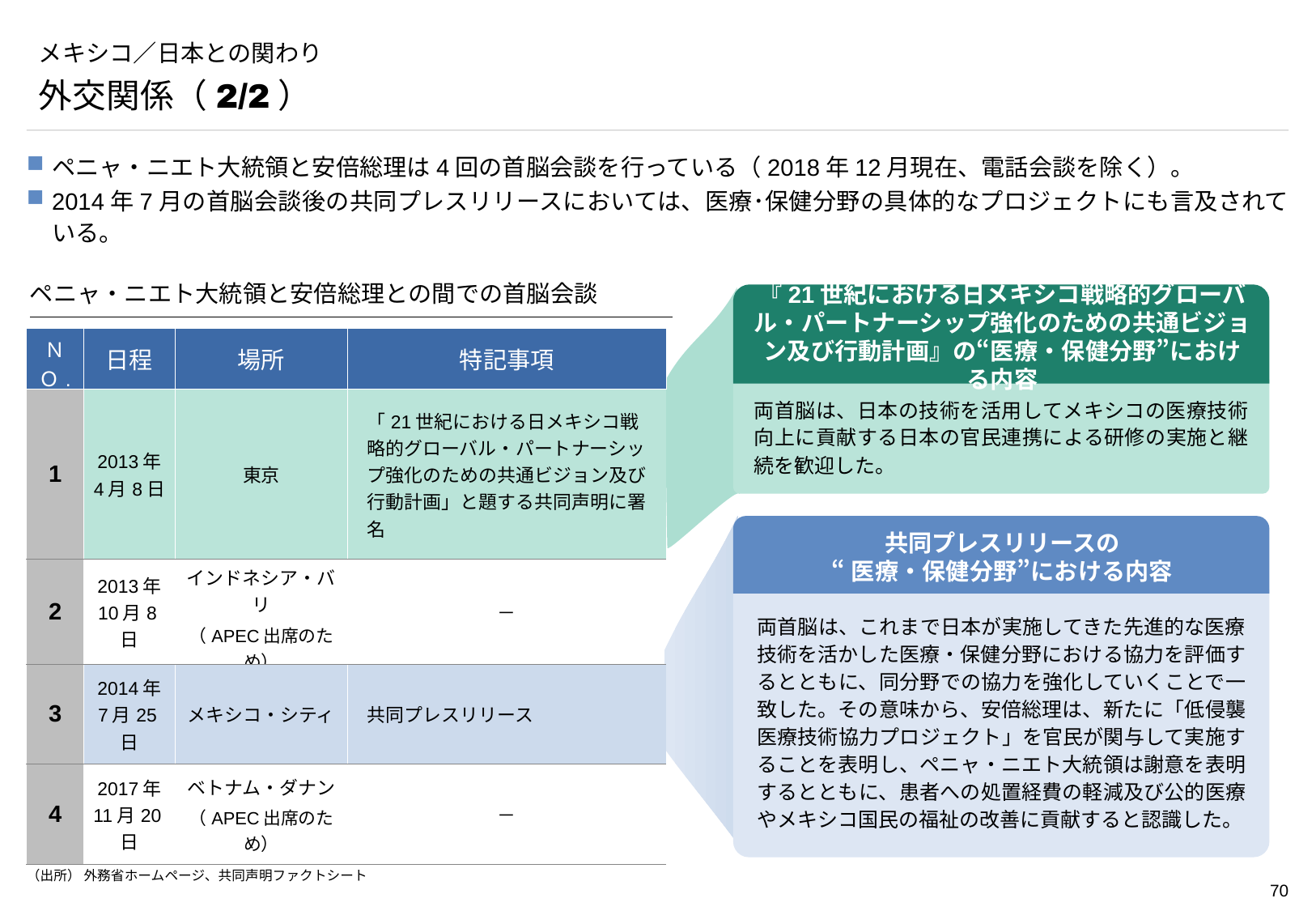

# メキシコ／日本との関わり
外交関係（2/2）
ペニャ・ニエト大統領と安倍総理は4回の首脳会談を行っている（2018年12月現在、電話会談を除く）。
2014年7月の首脳会談後の共同プレスリリースにおいては、医療･保健分野の具体的なプロジェクトにも言及されている。
ペニャ・ニエト大統領と安倍総理との間での首脳会談
『21世紀における日メキシコ戦略的グローバル・パートナーシップ強化のための共通ビジョン及び行動計画』の“医療・保健分野”における内容

| ＮＯ. | 日程 | 場所 | 特記事項 |
| --- | --- | --- | --- |
| 1 | 2013年 4月8日 | 東京 | 「21世紀における日メキシコ戦略的グローバル・パートナーシップ強化のための共通ビジョン及び行動計画」と題する共同声明に署名 |
| 2 | 2013年 10月8日 | インドネシア・バリ （APEC出席のため） | － |
| 3 | 2014年 7月25日 | メキシコ・シティ | 共同プレスリリース |
| 4 | 2017年 11月20日 | ベトナム・ダナン （APEC出席のため） | － |
両首脳は、日本の技術を活用してメキシコの医療技術向上に貢献する日本の官民連携による研修の実施と継続を歓迎した。

共同プレスリリースの
“医療・保健分野”における内容
両首脳は、これまで日本が実施してきた先進的な医療技術を活かした医療・保健分野における協力を評価するとともに、同分野での協力を強化していくことで一致した。その意味から、安倍総理は、新たに「低侵襲医療技術協力プロジェクト」を官民が関与して実施することを表明し、ペニャ・ニエト大統領は謝意を表明するとともに、患者への処置経費の軽減及び公的医療やメキシコ国民の福祉の改善に貢献すると認識した。
（出所） 外務省ホームページ、共同声明ファクトシート